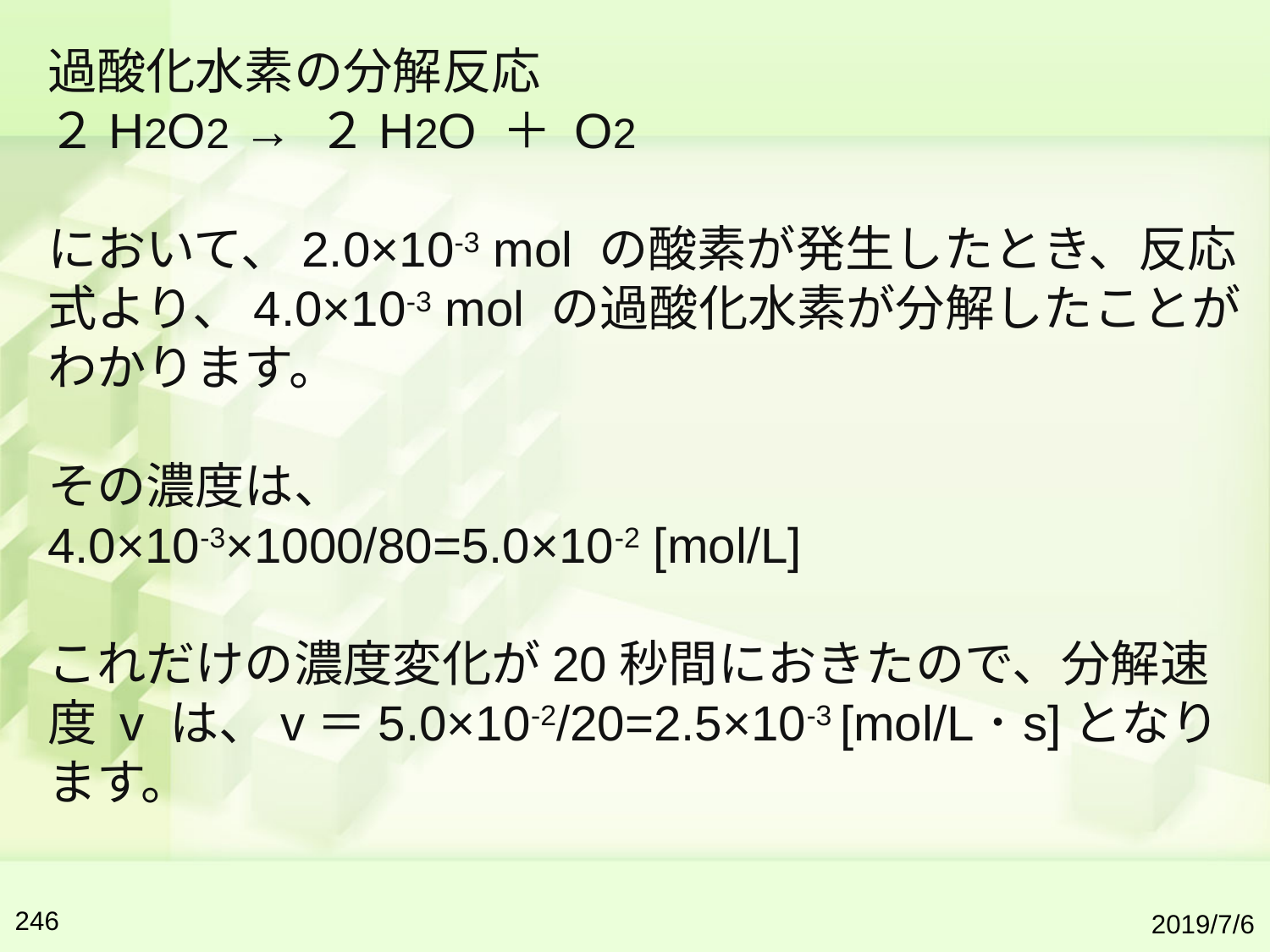

過酸化水素の分解反応
２H2O2 → ２H2O ＋ O2
において、2.0×10-3 mol の酸素が発生したとき、反応式より、4.0×10-3 mol の過酸化水素が分解したことがわかります。
その濃度は、
4.0×10-3×1000/80=5.0×10-2 [mol/L]
これだけの濃度変化が20秒間におきたので、分解速度 v は、v＝5.0×10-2/20=2.5×10-3 [mol/L･s]となります。
246
2019/7/6